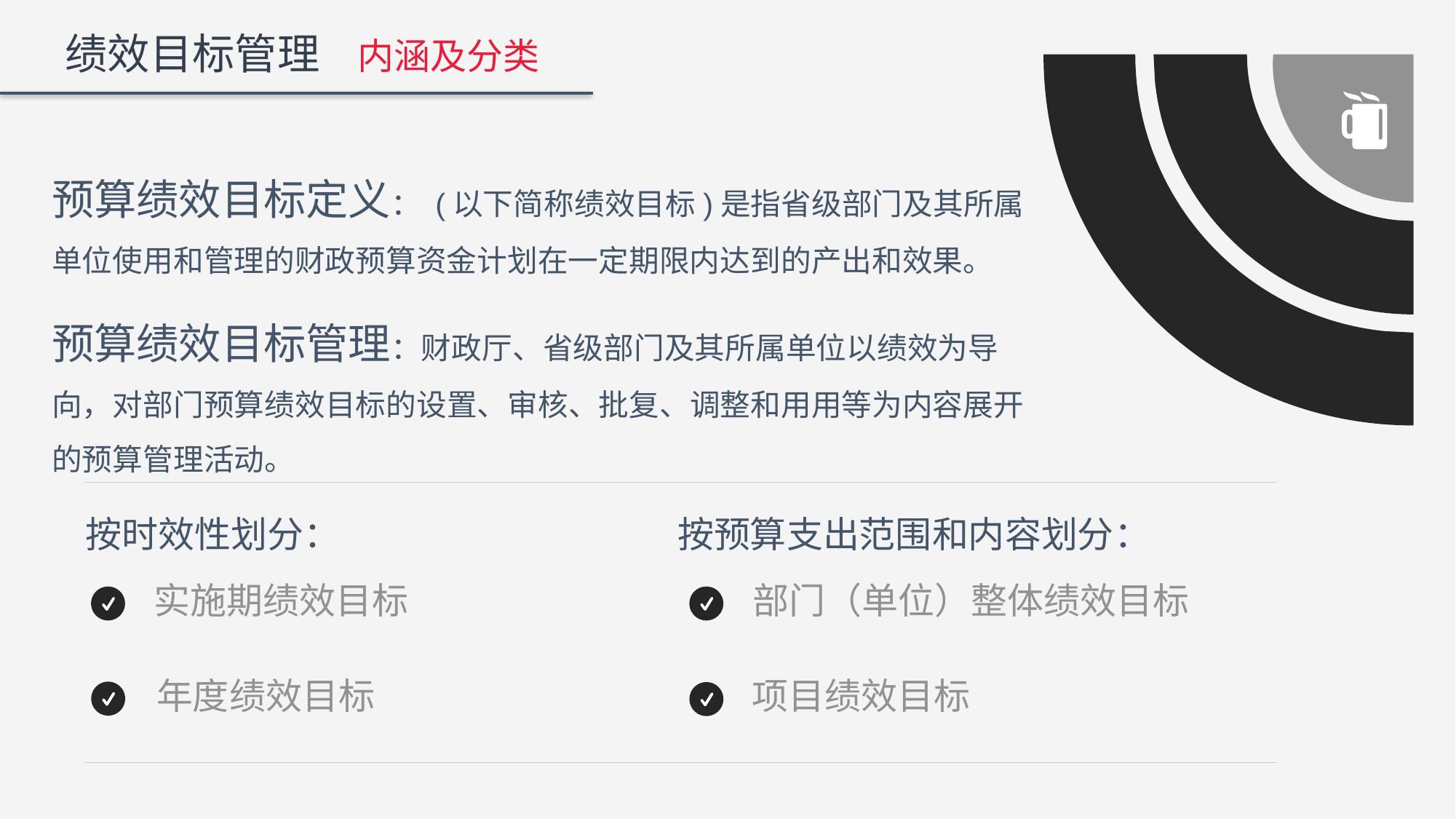

绩效目标管理    内涵及分类

预算绩效目标定义： (以下简称绩效目标)是指省级部门及其所属单位使用和管理的财政预算资金计划在一定期限内达到的产出和效果。
预算绩效目标管理：财政厅、省级部门及其所属单位以绩效为导向，对部门预算绩效目标的设置、审核、批复、调整和用用等为内容展开的预算管理活动。
按时效性划分：
按预算支出范围和内容划分：
实施期绩效目标

年度绩效目标

部门（单位）整体绩效目标

项目绩效目标